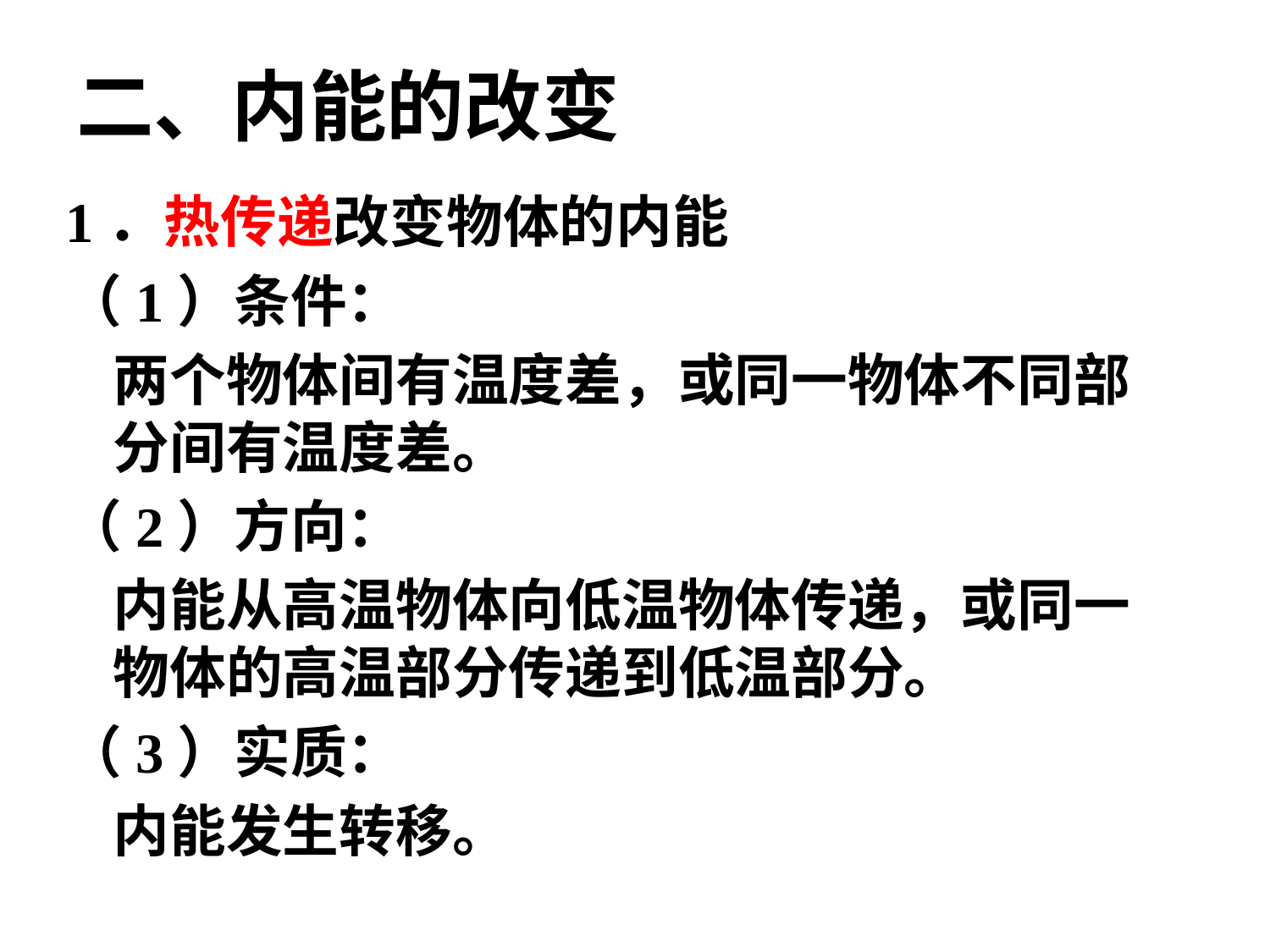

# 二、内能的改变
1．热传递改变物体的内能
（1）条件：
两个物体间有温度差，或同一物体不同部分间有温度差。
（2）方向：
内能从高温物体向低温物体传递，或同一物体的高温部分传递到低温部分。
（3）实质：
内能发生转移。